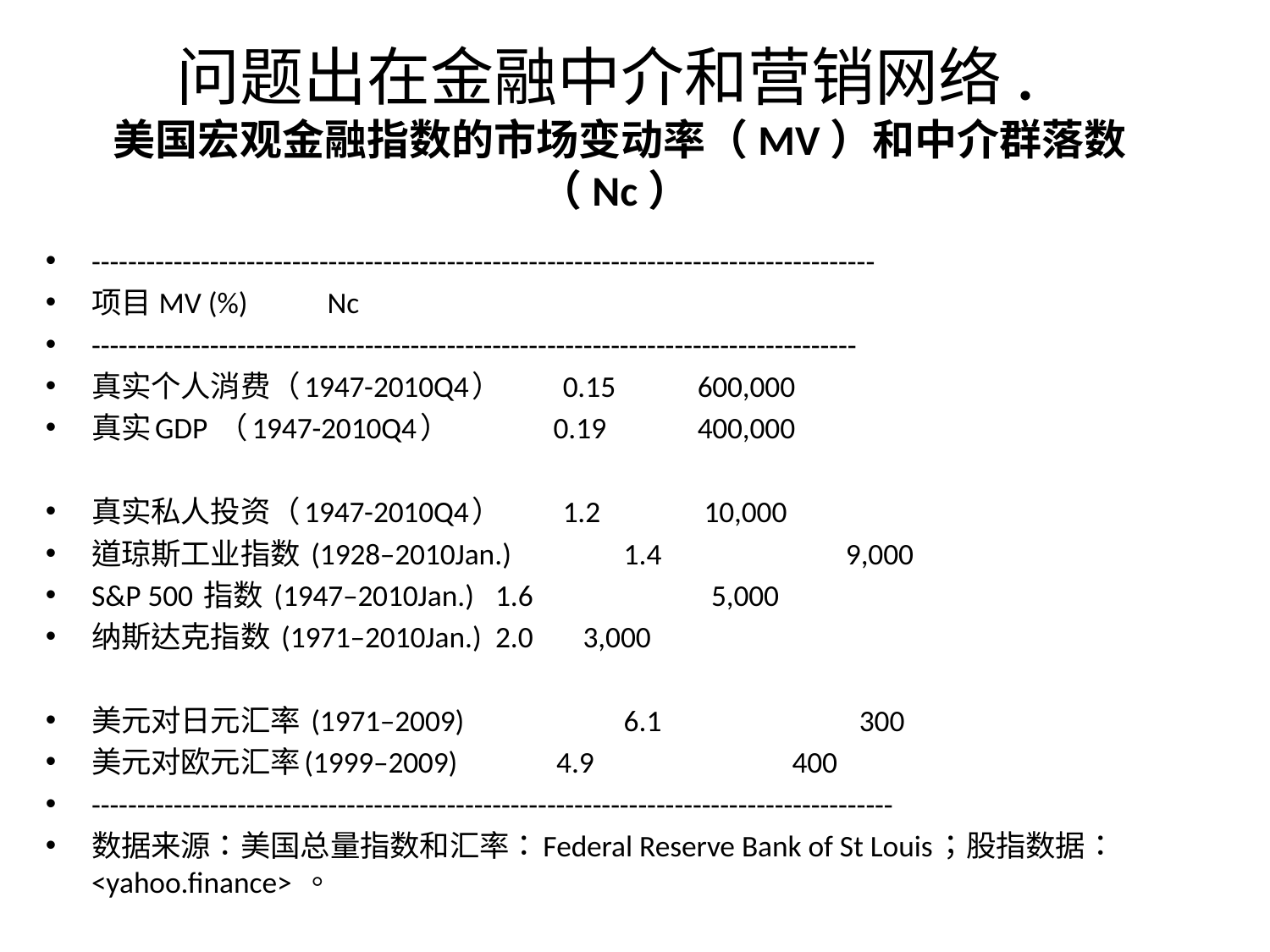

# 问题出在金融中介和营销网络. 美国宏观金融指数的市场变动率（MV）和中介群落数（Nc）
--------------------------------------------------------------------------------------
项目									MV (%)	     Nc
------------------------------------------------------------------------------------
真实个人消费（1947-2010Q4）			0.15	  		600,000
真实GDP （1947-2010Q4）			        0.19	  		400,000

真实私人投资（1947-2010Q4）			1.2 	   		 10,000
道琼斯工业指数 (1928–2010Jan.)		         1.4 	    	            9,000
S&P 500 指数 (1947–2010Jan.)			1.6 	    	            5,000
纳斯达克指数 (1971–2010Jan.)			2.0 			   3,000

美元对日元汇率 (1971–2009)		     	         6.1 	     	              300
美元对欧元汇率(1999–2009) 			         4.9	     	              400
----------------------------------------------------------------------------------------
数据来源：美国总量指数和汇率：Federal Reserve Bank of St Louis；股指数据：<yahoo.finance> 。